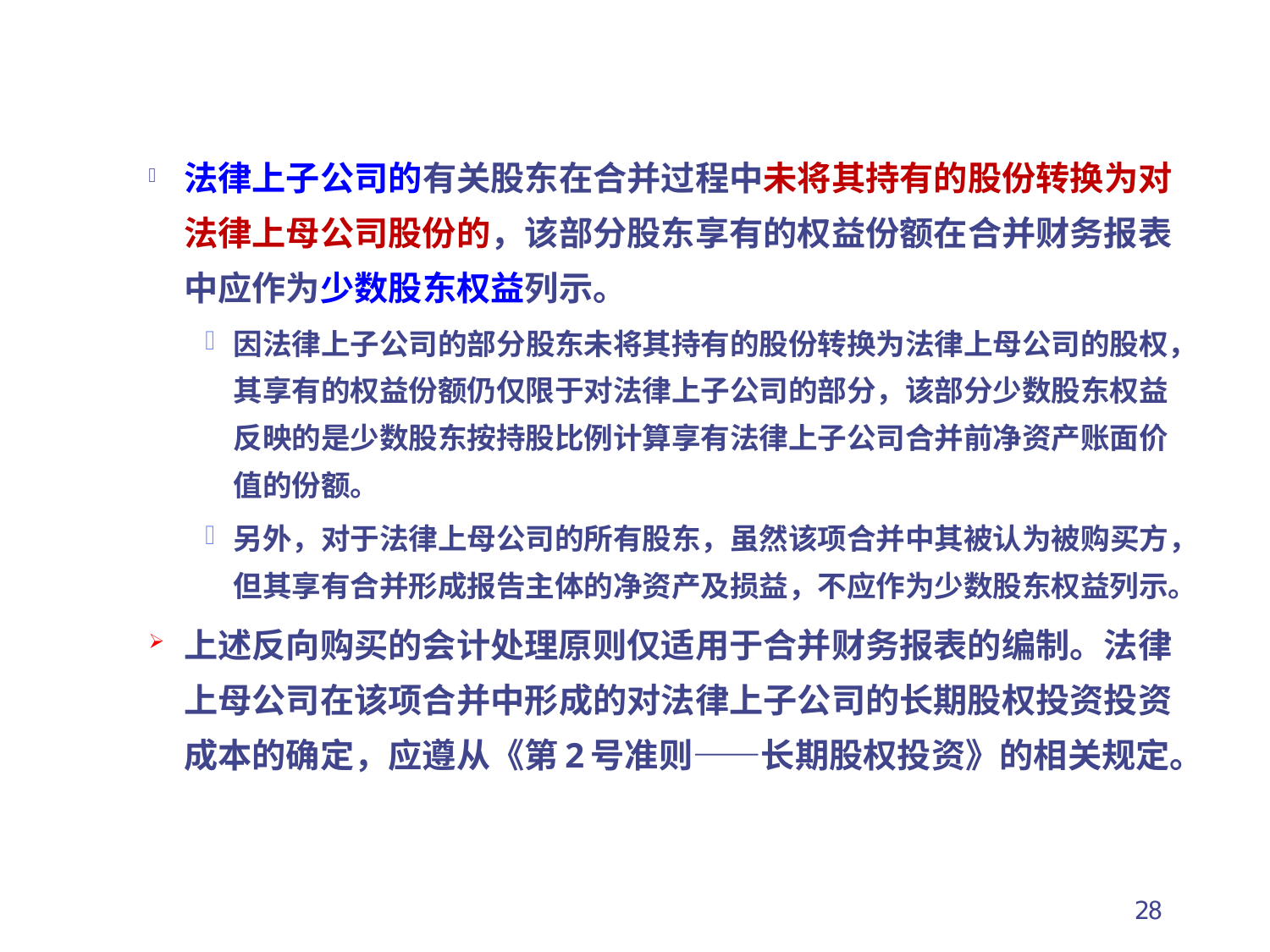

法律上子公司的有关股东在合并过程中未将其持有的股份转换为对法律上母公司股份的，该部分股东享有的权益份额在合并财务报表中应作为少数股东权益列示。
因法律上子公司的部分股东未将其持有的股份转换为法律上母公司的股权，其享有的权益份额仍仅限于对法律上子公司的部分，该部分少数股东权益反映的是少数股东按持股比例计算享有法律上子公司合并前净资产账面价值的份额。
另外，对于法律上母公司的所有股东，虽然该项合并中其被认为被购买方，但其享有合并形成报告主体的净资产及损益，不应作为少数股东权益列示。
上述反向购买的会计处理原则仅适用于合并财务报表的编制。法律上母公司在该项合并中形成的对法律上子公司的长期股权投资投资成本的确定，应遵从《第2号准则——长期股权投资》的相关规定。

28